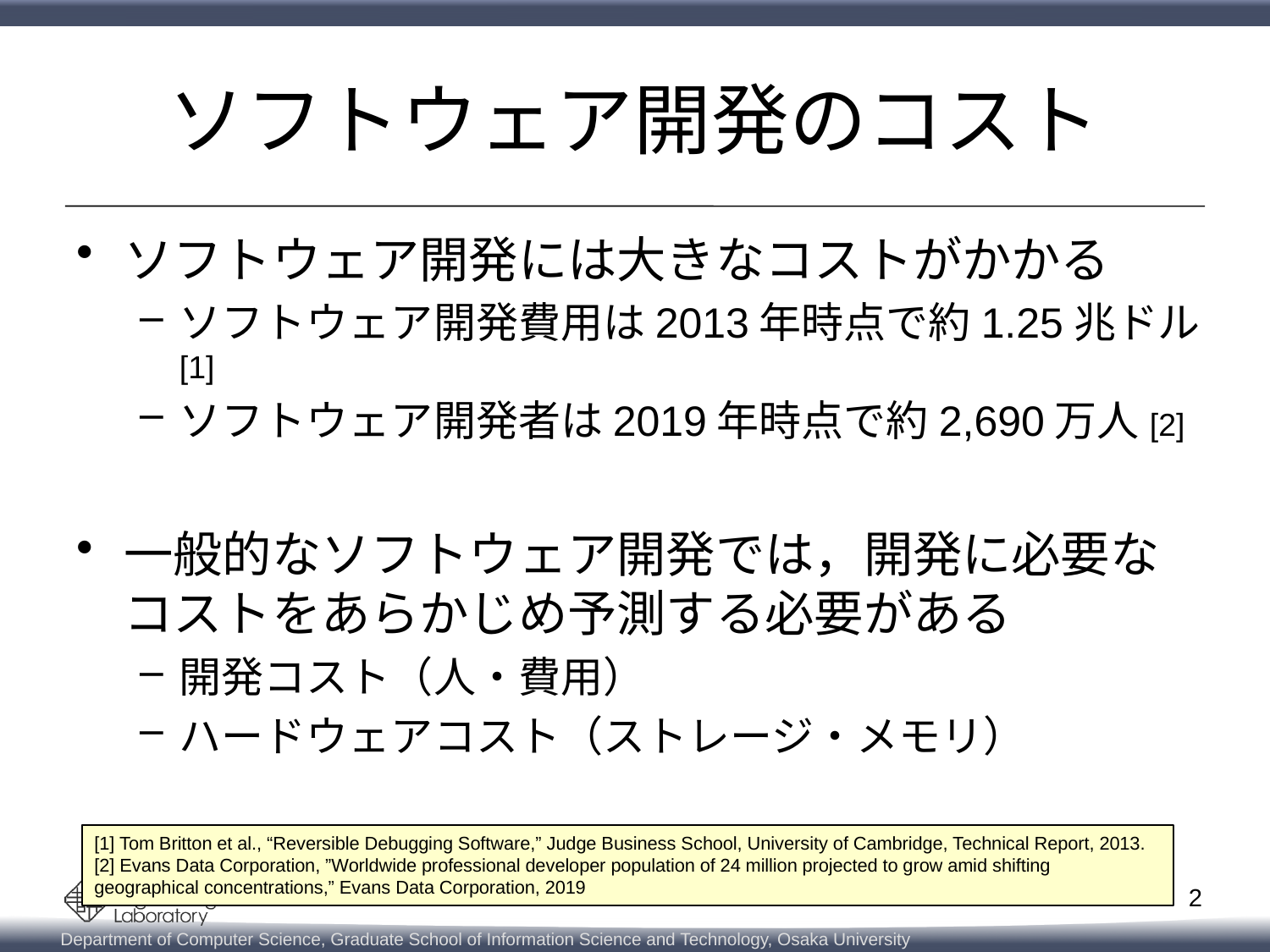

# ソフトウェア開発のコスト
ソフトウェア開発には大きなコストがかかる
ソフトウェア開発費用は2013年時点で約1.25兆ドル[1]
ソフトウェア開発者は2019年時点で約2,690万人[2]

一般的なソフトウェア開発では，開発に必要な
コストをあらかじめ予測する必要がある
開発コスト（人・費用）
ハードウェアコスト（ストレージ・メモリ）

[1] Tom Britton et al., “Reversible Debugging Software,” Judge Business School, University of Cambridge, Technical Report, 2013.
[2] Evans Data Corporation, ”Worldwide professional developer population of 24 million projected to grow amid shifting geographical concentrations,” Evans Data Corporation, 2019
2